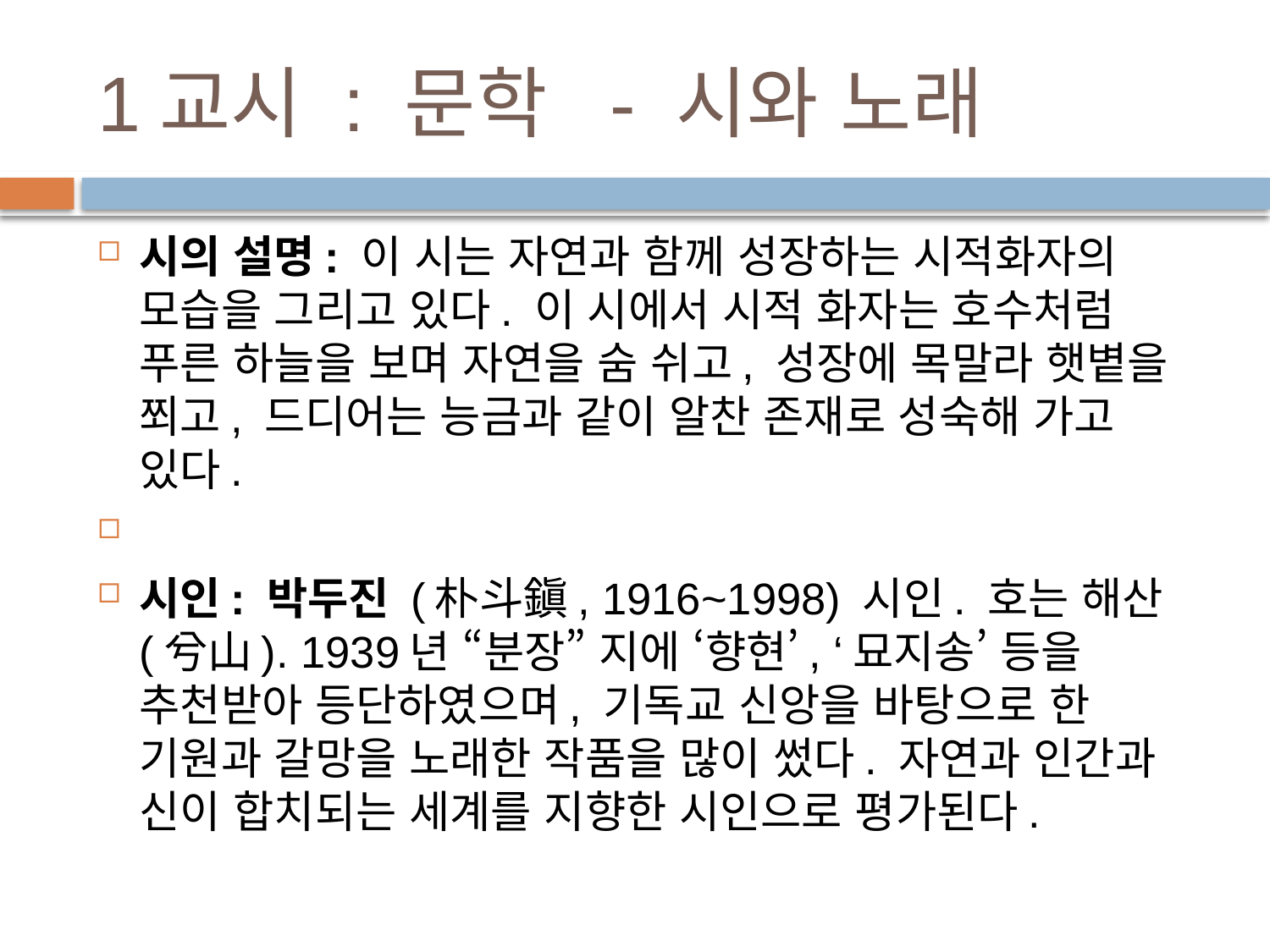

# 1교시 : 문학  - 시와 노래
시의 설명: 이 시는 자연과 함께 성장하는 시적화자의 모습을 그리고 있다. 이 시에서 시적 화자는 호수처럼 푸른 하늘을 보며 자연을 숨 쉬고, 성장에 목말라 햇볕을 쬐고, 드디어는 능금과 같이 알찬 존재로 성숙해 가고 있다.

시인: 박두진 (朴斗鎭, 1916~1998) 시인. 호는 해산 (兮山). 1939년 “분장” 지에 ‘향현’, ‘묘지송’ 등을 추천받아 등단하였으며, 기독교 신앙을 바탕으로 한 기원과 갈망을 노래한 작품을 많이 썼다. 자연과 인간과 신이 합치되는 세계를 지향한 시인으로 평가된다.